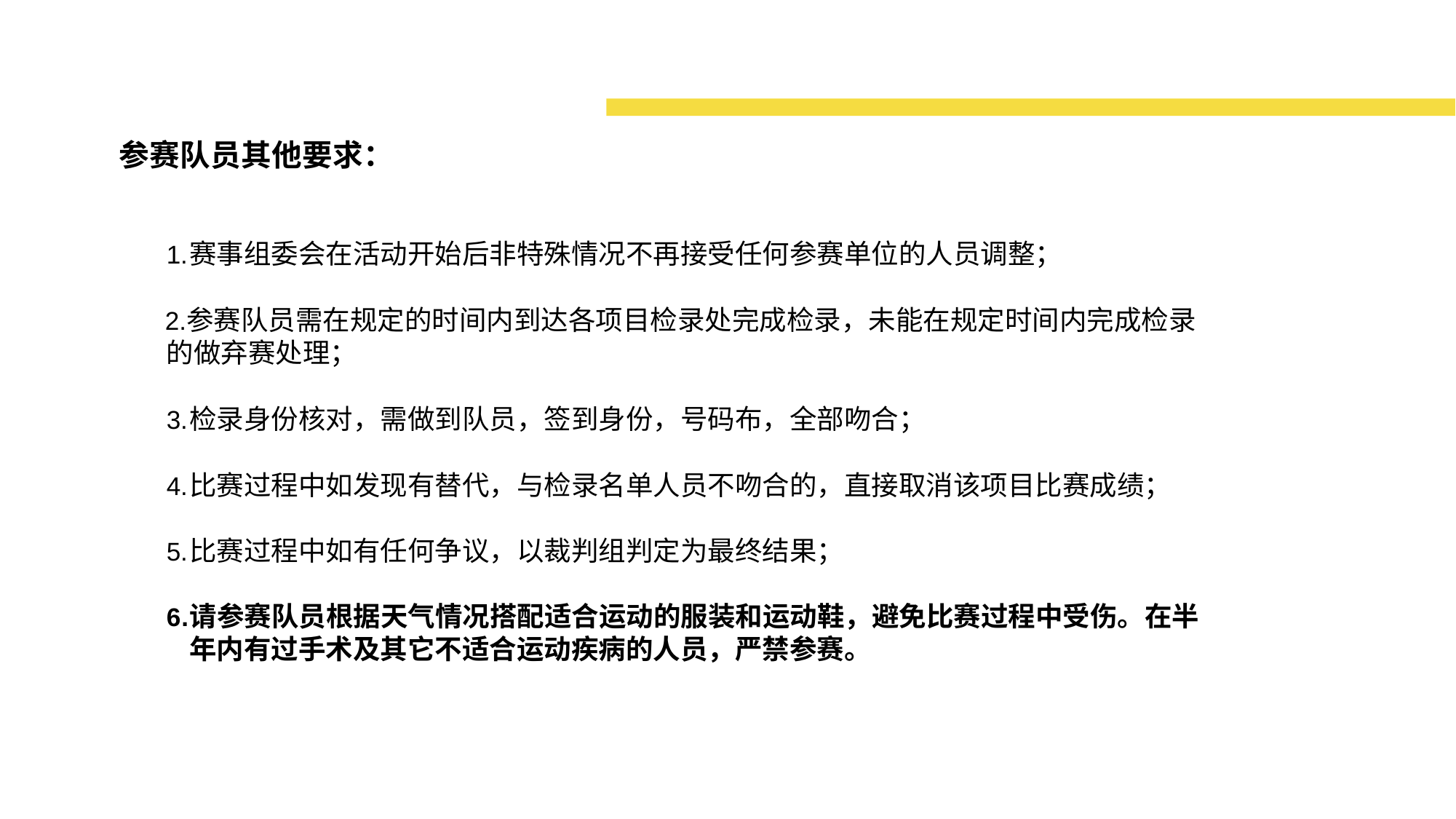

# 参赛队员其他要求：
赛事组委会在活动开始后非特殊情况不再接受任何参赛单位的人员调整；

参赛队员需在规定的时间内到达各项目检录处完成检录，未能在规定时间内完成检录的做弃赛处理；

检录身份核对，需做到队员，签到身份，号码布，全部吻合；

比赛过程中如发现有替代，与检录名单人员不吻合的，直接取消该项目比赛成绩；

比赛过程中如有任何争议，以裁判组判定为最终结果；

请参赛队员根据天气情况搭配适合运动的服装和运动鞋，避免比赛过程中受伤。在半年内有过手术及其它不适合运动疾病的人员，严禁参赛。

奋进新征程 建功新时代